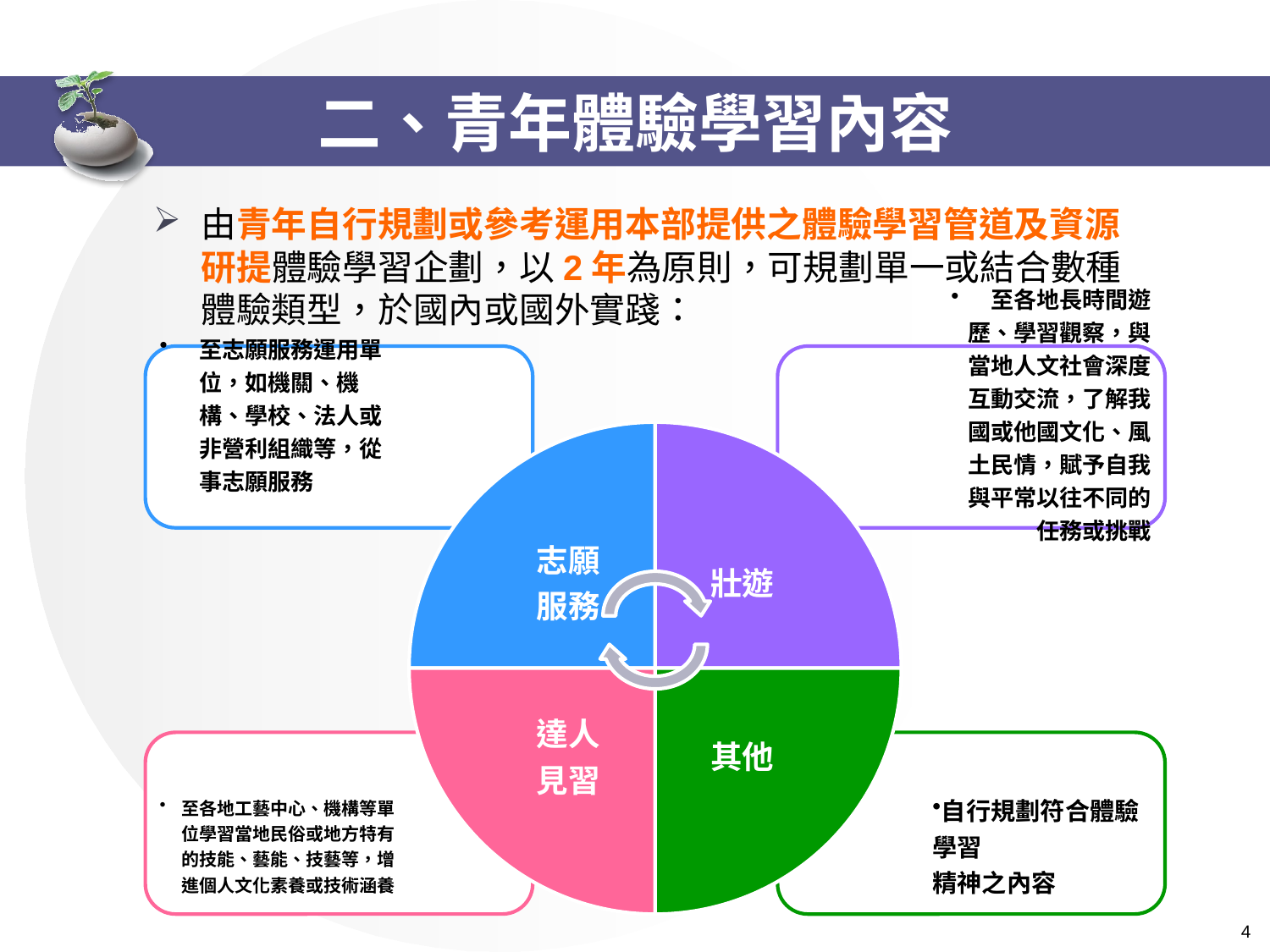

# 二、青年體驗學習內容
由青年自行規劃或參考運用本部提供之體驗學習管道及資源研提體驗學習企劃，以2年為原則，可規劃單一或結合數種體驗類型，於國內或國外實踐：
志願
服務
至志願服務運用單位，如機關、機構、學校、法人或非營利組織等，從事志願服務
壯遊
其他
自行規劃符合體驗學習
精神之內容
達人
見習
至各地工藝中心、機構等單位學習當地民俗或地方特有的技能、藝能、技藝等，增進個人文化素養或技術涵養
              4